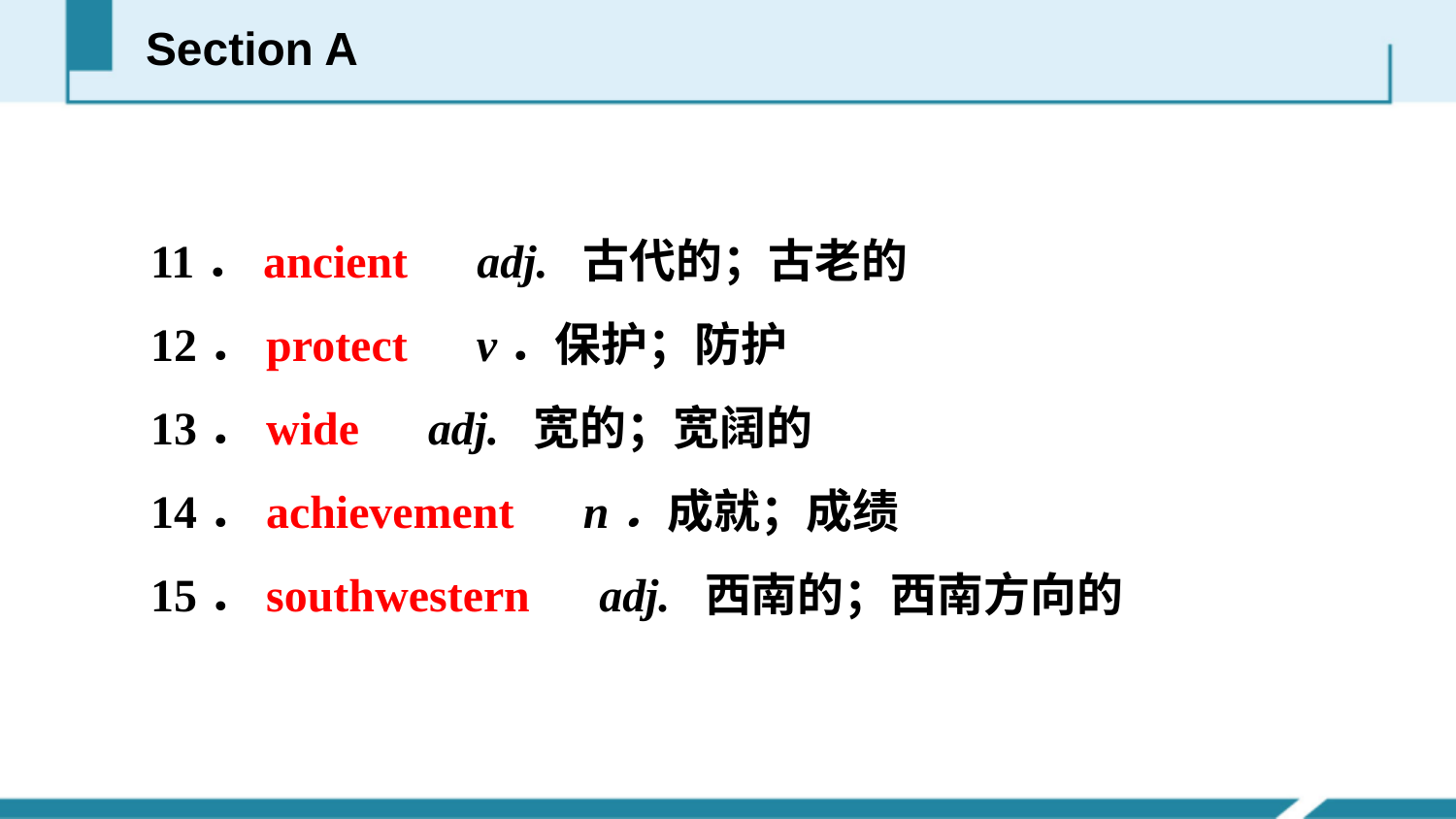

Section A
11．ancient　adj.  古代的；古老的
12．protect　v．保护；防护
13．wide　adj.  宽的；宽阔的
14．achievement　n．成就；成绩
15．southwestern　adj.  西南的；西南方向的